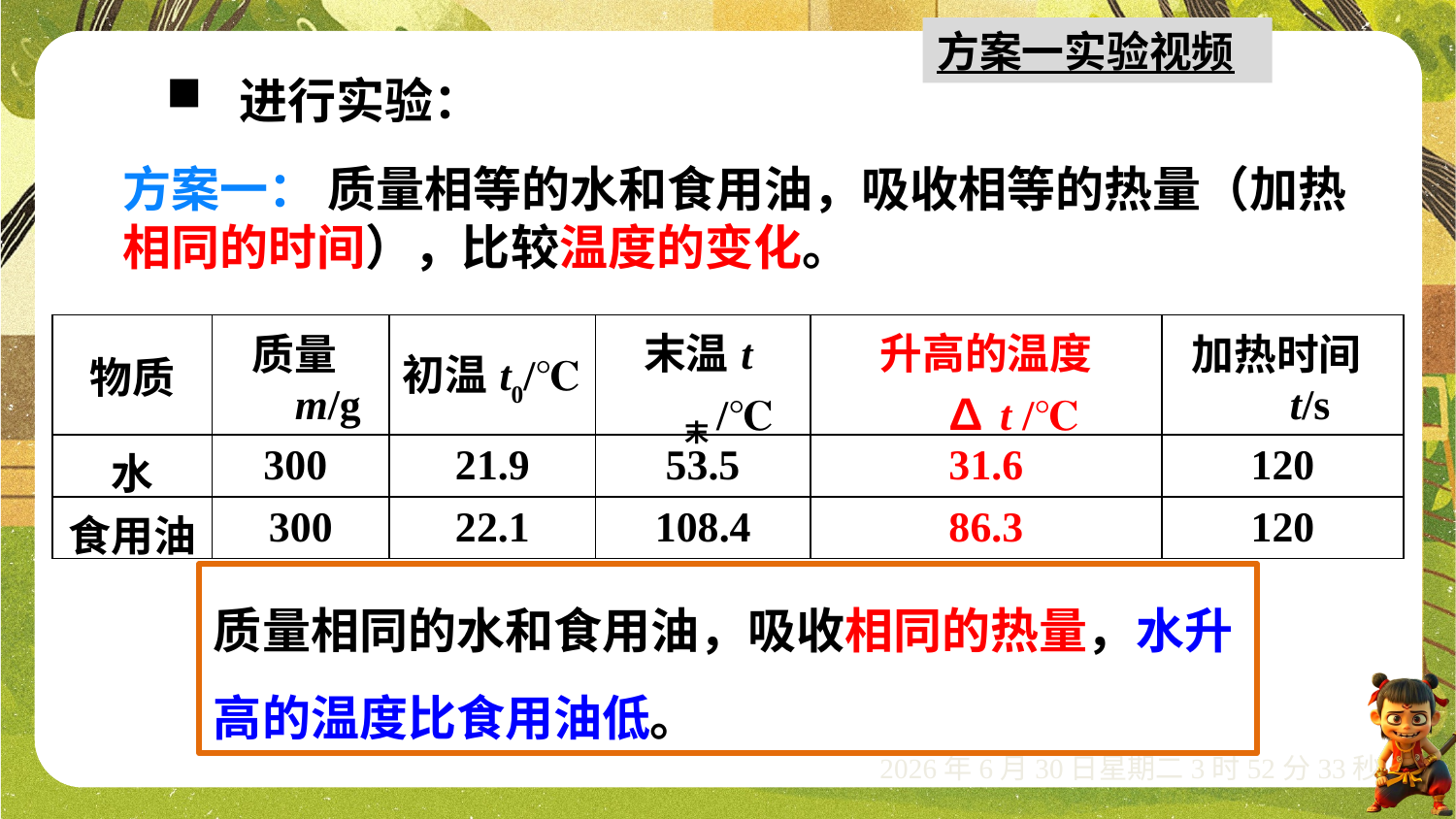

方案一实验视频
进行实验：
方案一： 质量相等的水和食用油，吸收相等的热量（加热相同的时间），比较温度的变化。
| 物质 | 质量m/g | 初温t0/℃ | 末温t末/℃ | 升高的温度∆t /℃ | 加热时间t/s |
| --- | --- | --- | --- | --- | --- |
| 水 | 300 | 21.9 | 53.5 | 31.6 | 120 |
| 食用油 | 300 | 22.1 | 108.4 | 86.3 | 120 |
质量相同的水和食用油，吸收相同的热量，水升高的温度比食用油低。